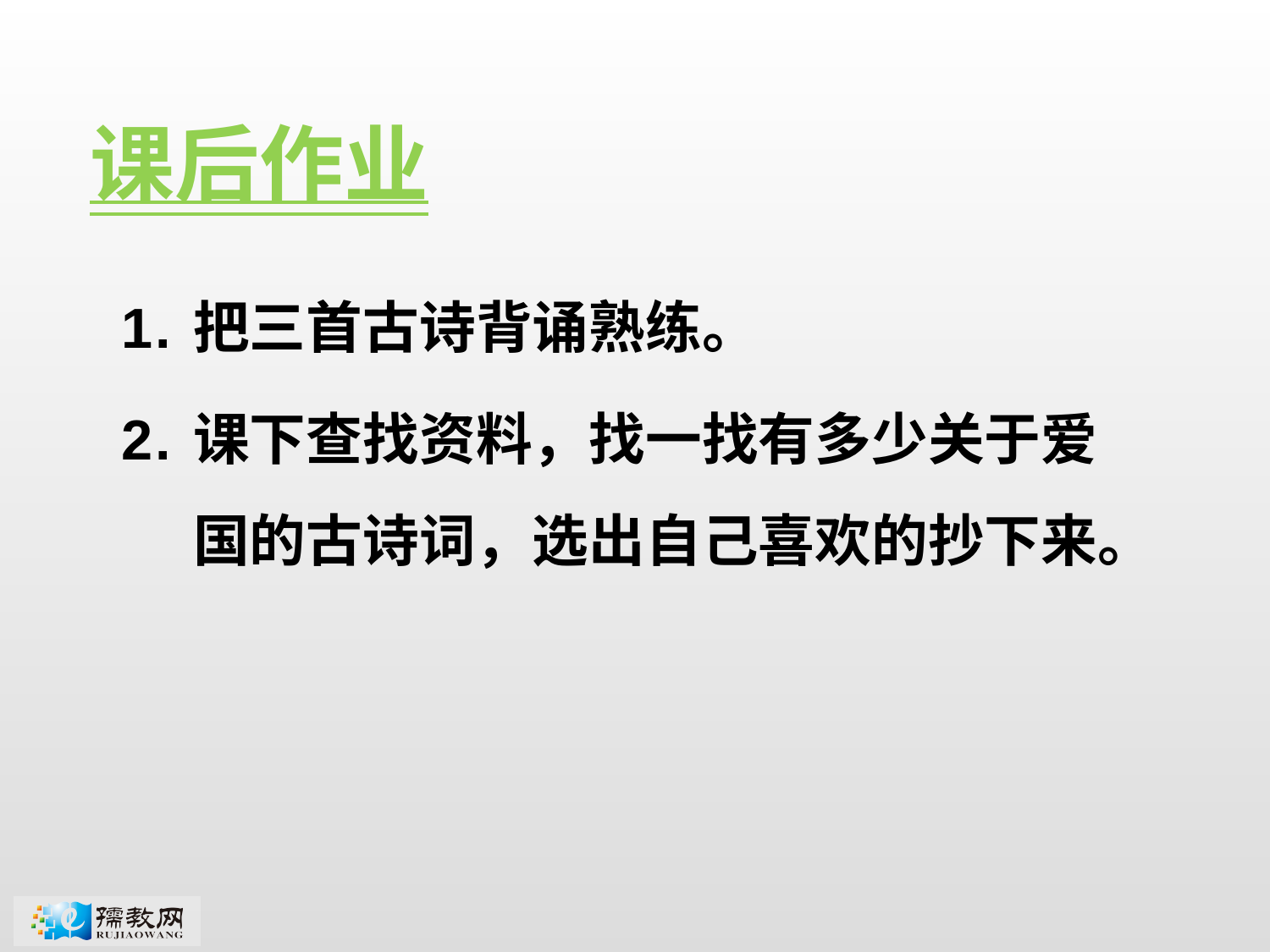

课后作业
把三首古诗背诵熟练。
课下查找资料，找一找有多少关于爱国的古诗词，选出自己喜欢的抄下来。